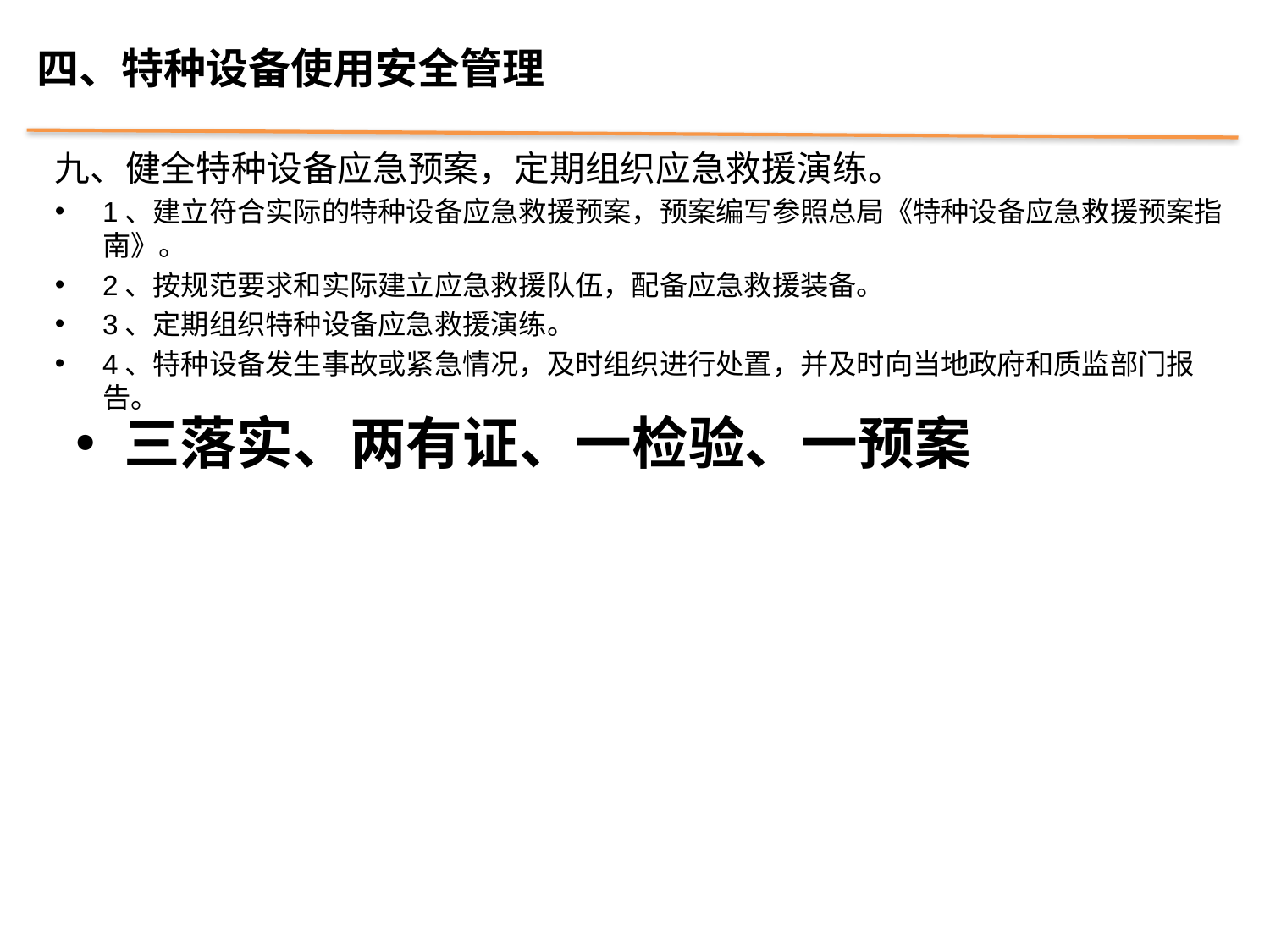

四、特种设备使用安全管理
九、健全特种设备应急预案，定期组织应急救援演练。
1、建立符合实际的特种设备应急救援预案，预案编写参照总局《特种设备应急救援预案指南》。
2、按规范要求和实际建立应急救援队伍，配备应急救援装备。
3、定期组织特种设备应急救援演练。
4、特种设备发生事故或紧急情况，及时组织进行处置，并及时向当地政府和质监部门报告。

三落实、两有证、一检验、一预案